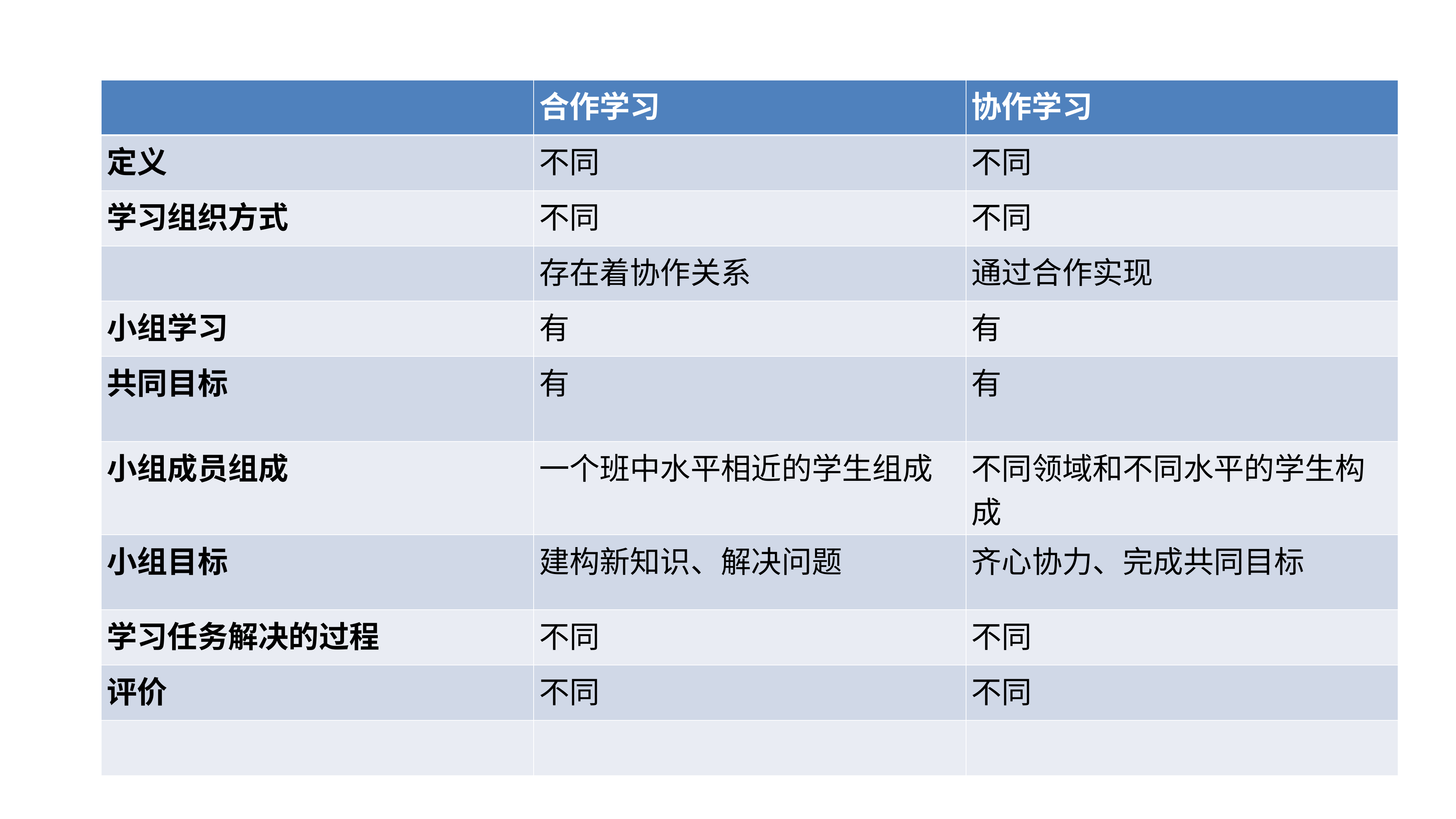

|  | 合作学习 | 协作学习 |
| --- | --- | --- |
| 定义 | 不同 | 不同 |
| 学习组织方式 | 不同 | 不同 |
|  | 存在着协作关系 | 通过合作实现 |
| 小组学习 | 有 | 有 |
| 共同目标 | 有 | 有 |
| 小组成员组成 | 一个班中水平相近的学生组成 | 不同领域和不同水平的学生构成 |
| 小组目标 | 建构新知识、解决问题 | 齐心协力、完成共同目标 |
| 学习任务解决的过程 | 不同 | 不同 |
| 评价 | 不同 | 不同 |
|  |  |  |